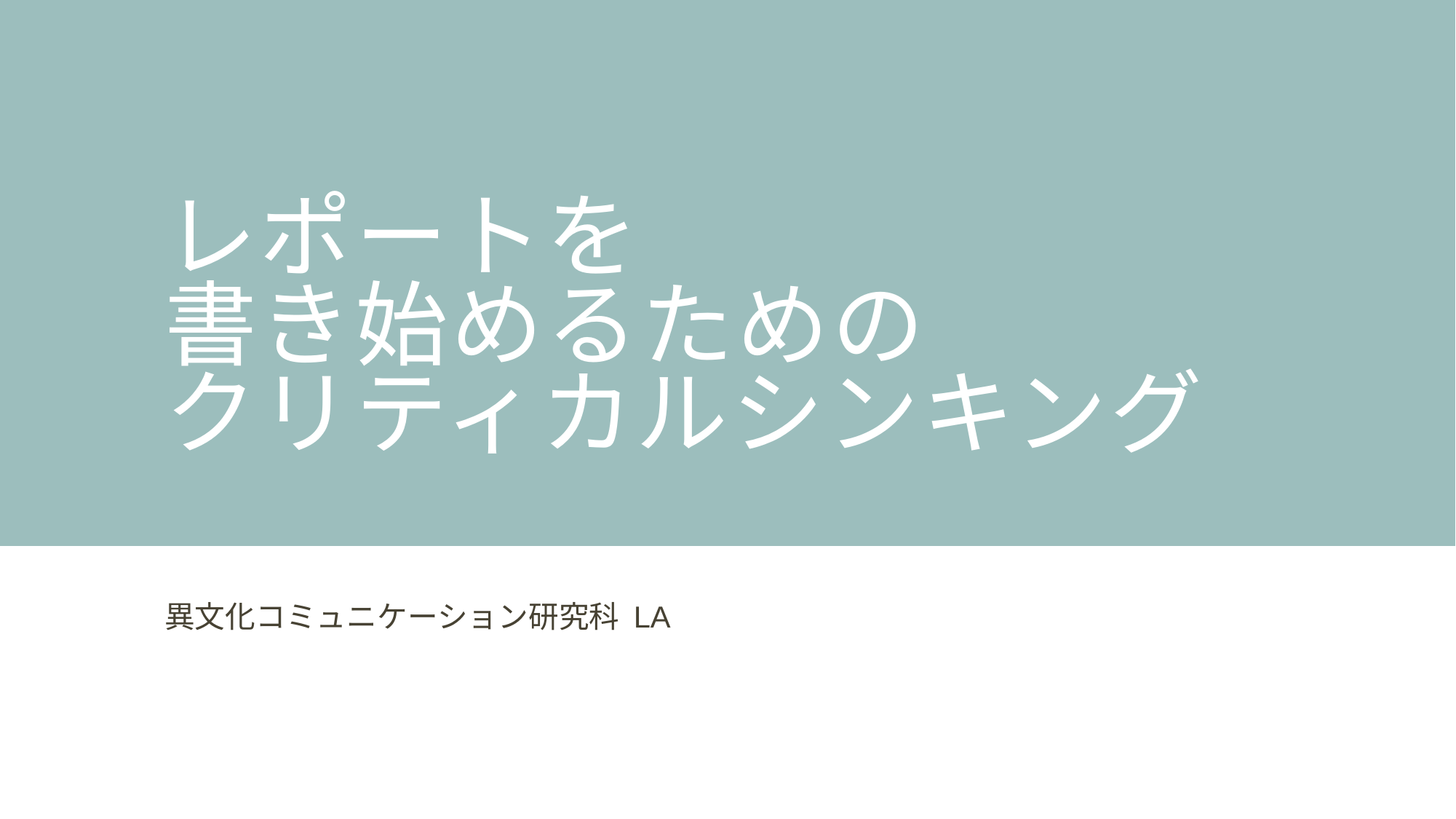

# レポートを 書き始めるための クリティカルシンキング
異文化コミュニケーション研究科 LA